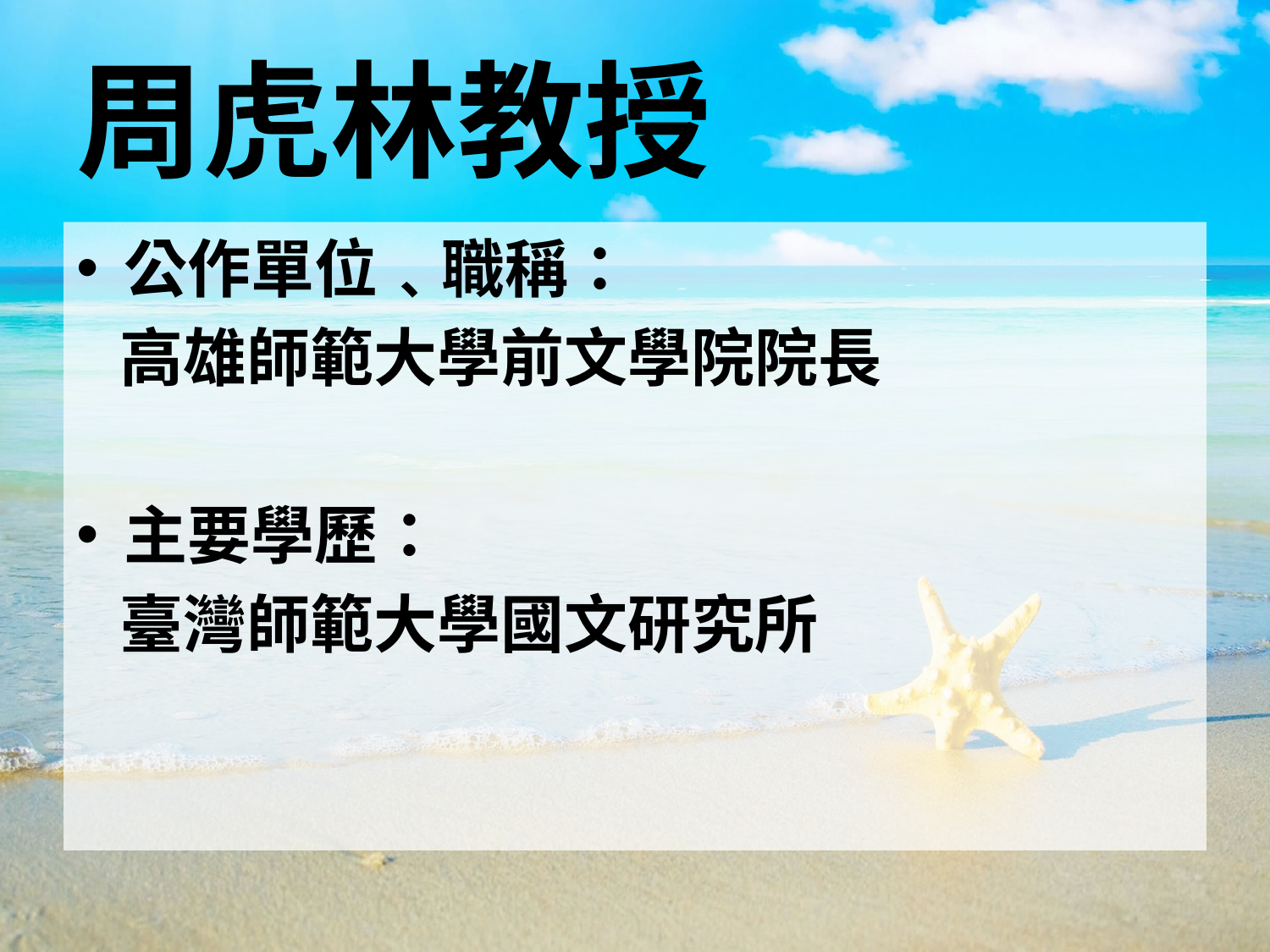

# 周虎林教授
公作單位﹑職稱：
  高雄師範大學前文學院院長

主要學歷：
  臺灣師範大學國文研究所